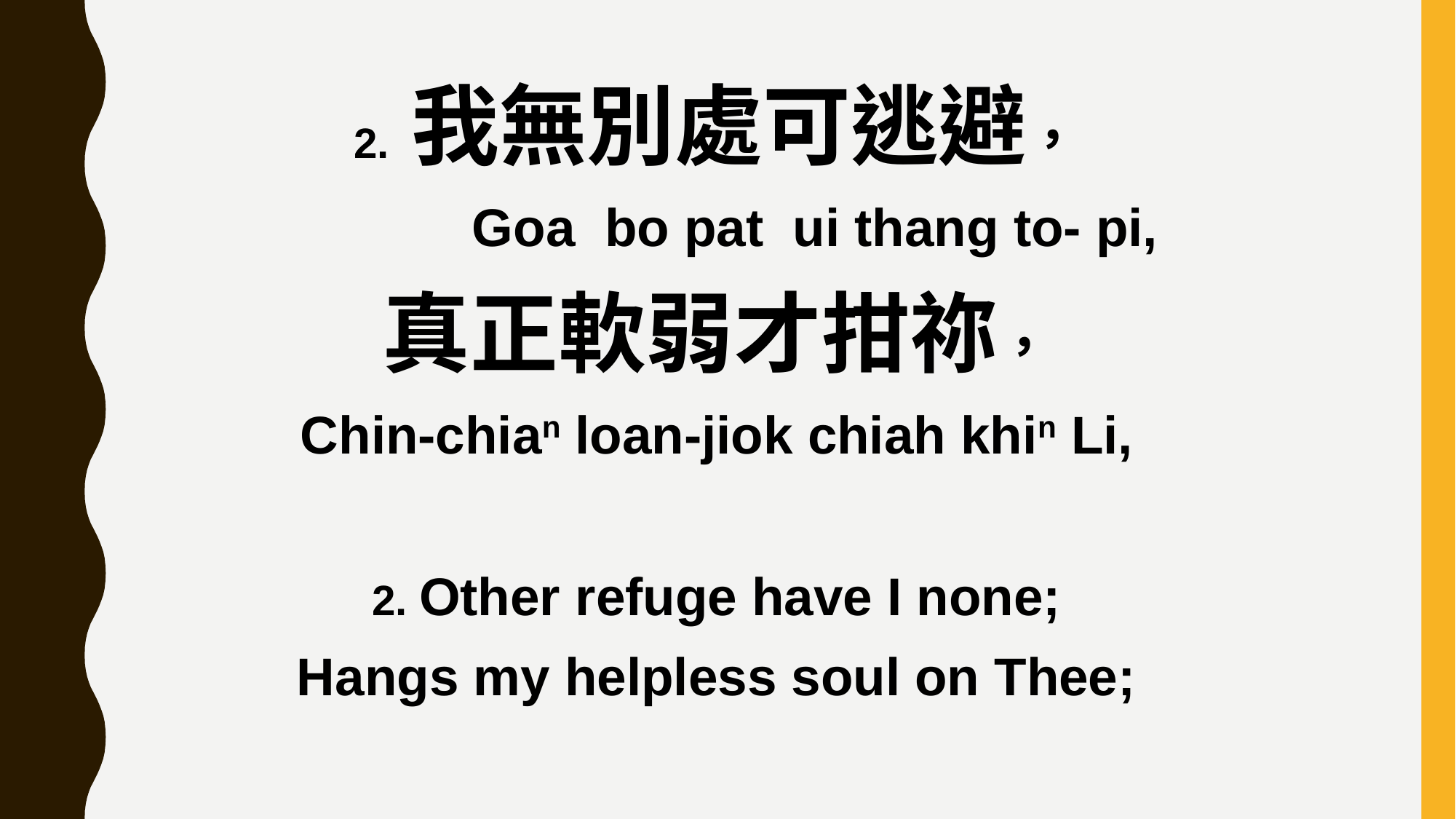

2. 我無別處可逃避，
                        Goa  bo pat  ui thang to- pi,
真正軟弱才拑祢，
Chin-chian loan-jiok chiah khin Li,

2. Other refuge have I none;
Hangs my helpless soul on Thee;